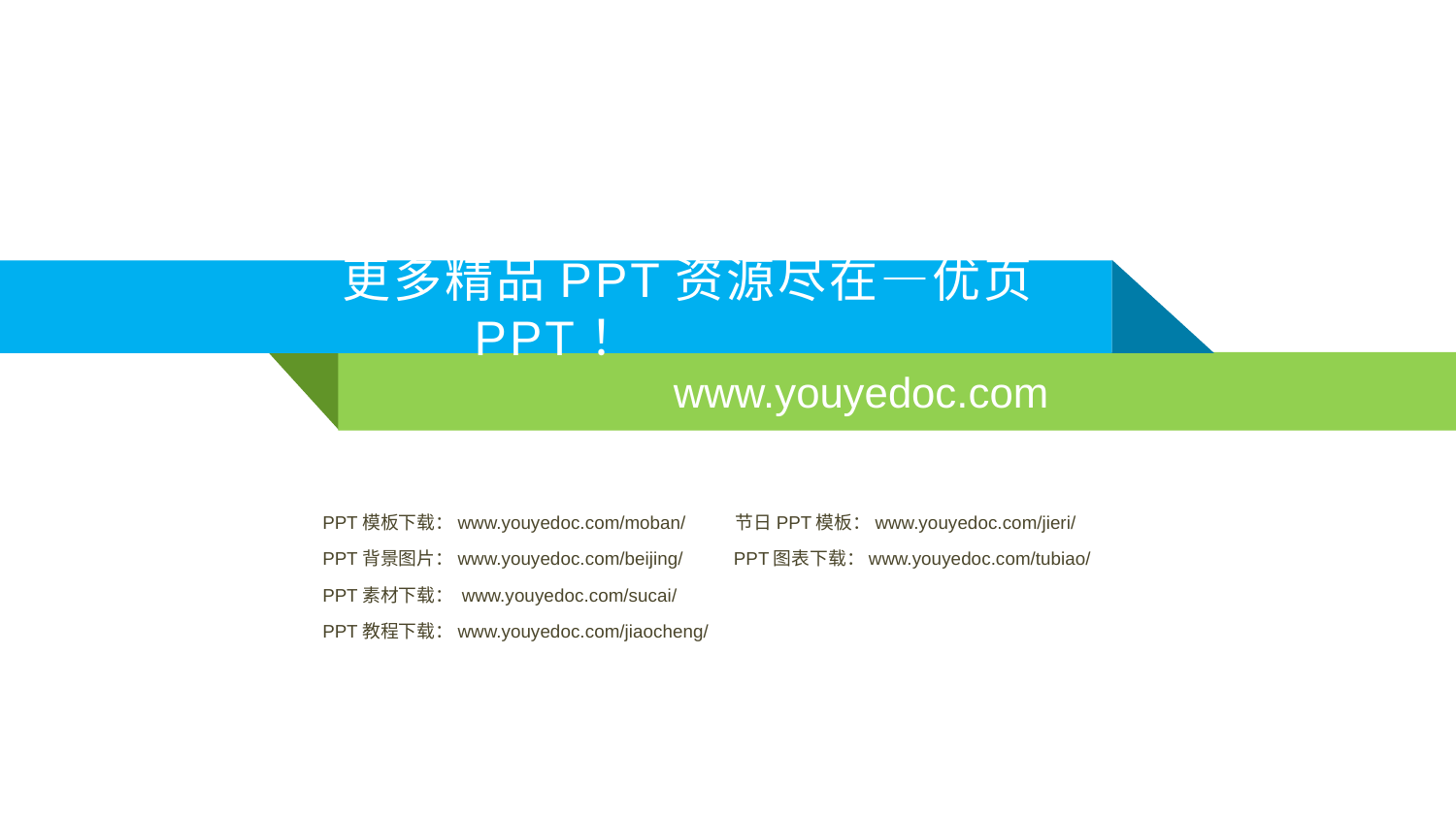

更多精品PPT资源尽在—优页PPT！

www.youyedoc.com
PPT模板下载：www.youyedoc.com/moban/         节日PPT模板：www.youyedoc.com/jieri/
PPT背景图片：www.youyedoc.com/beijing/          PPT图表下载：www.youyedoc.com/tubiao/
PPT素材下载： www.youyedoc.com/sucai/            PPT教程下载：www.youyedoc.com/jiaocheng/